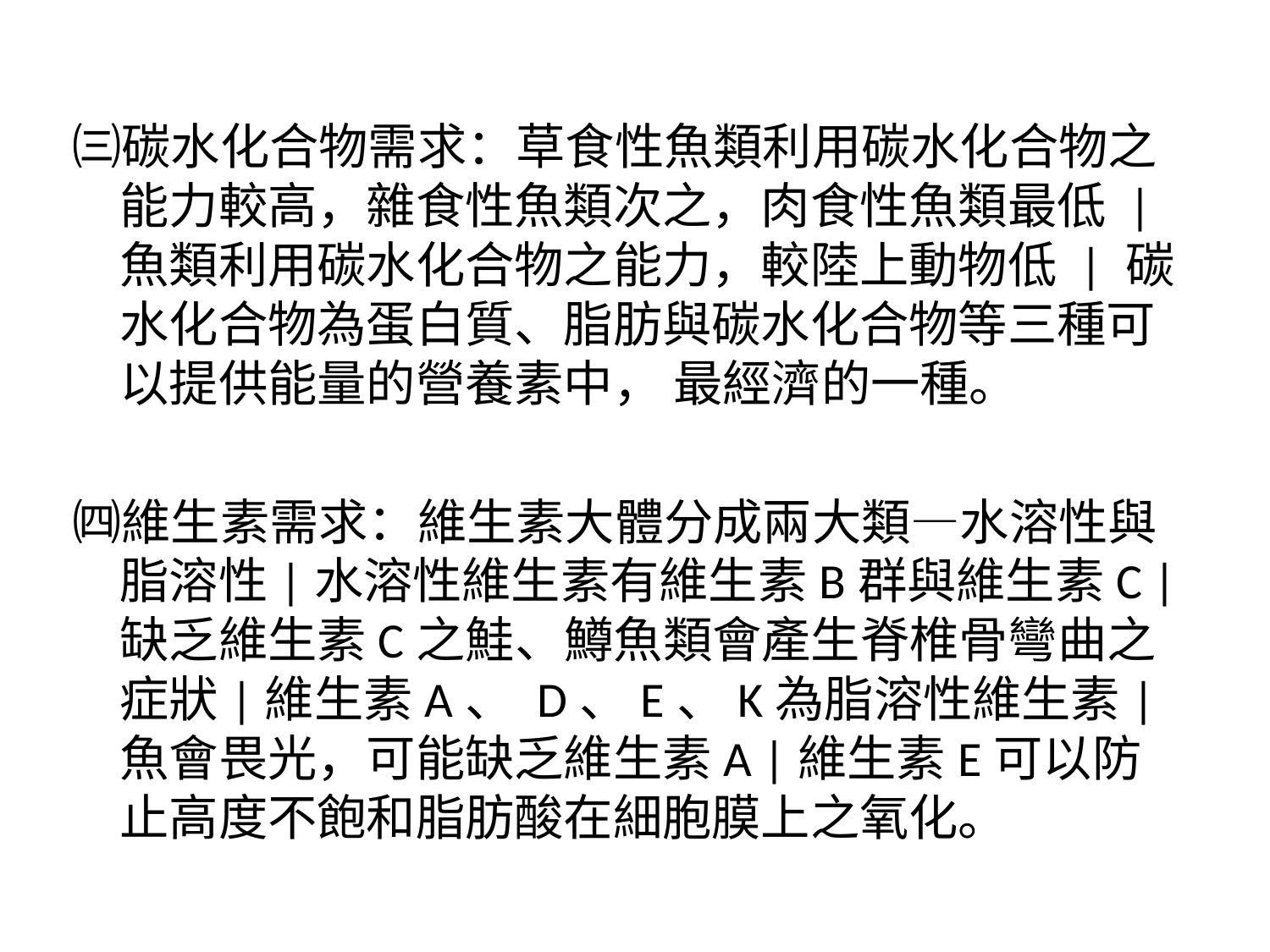

#
㈢碳水化合物需求：草食性魚類利用碳水化合物之能力較高，雜食性魚類次之，肉食性魚類最低 | 魚類利用碳水化合物之能力，較陸上動物低 | 碳水化合物為蛋白質、脂肪與碳水化合物等三種可以提供能量的營養素中， 最經濟的一種。

㈣維生素需求：維生素大體分成兩大類—水溶性與脂溶性|水溶性維生素有維生素B群與維生素C |缺乏維生素C之鮭、鱒魚類會產生脊椎骨彎曲之症狀|維生素A、 D、E、K為脂溶性維生素|魚會畏光，可能缺乏維生素A |維生素E可以防止高度不飽和脂肪酸在細胞膜上之氧化。